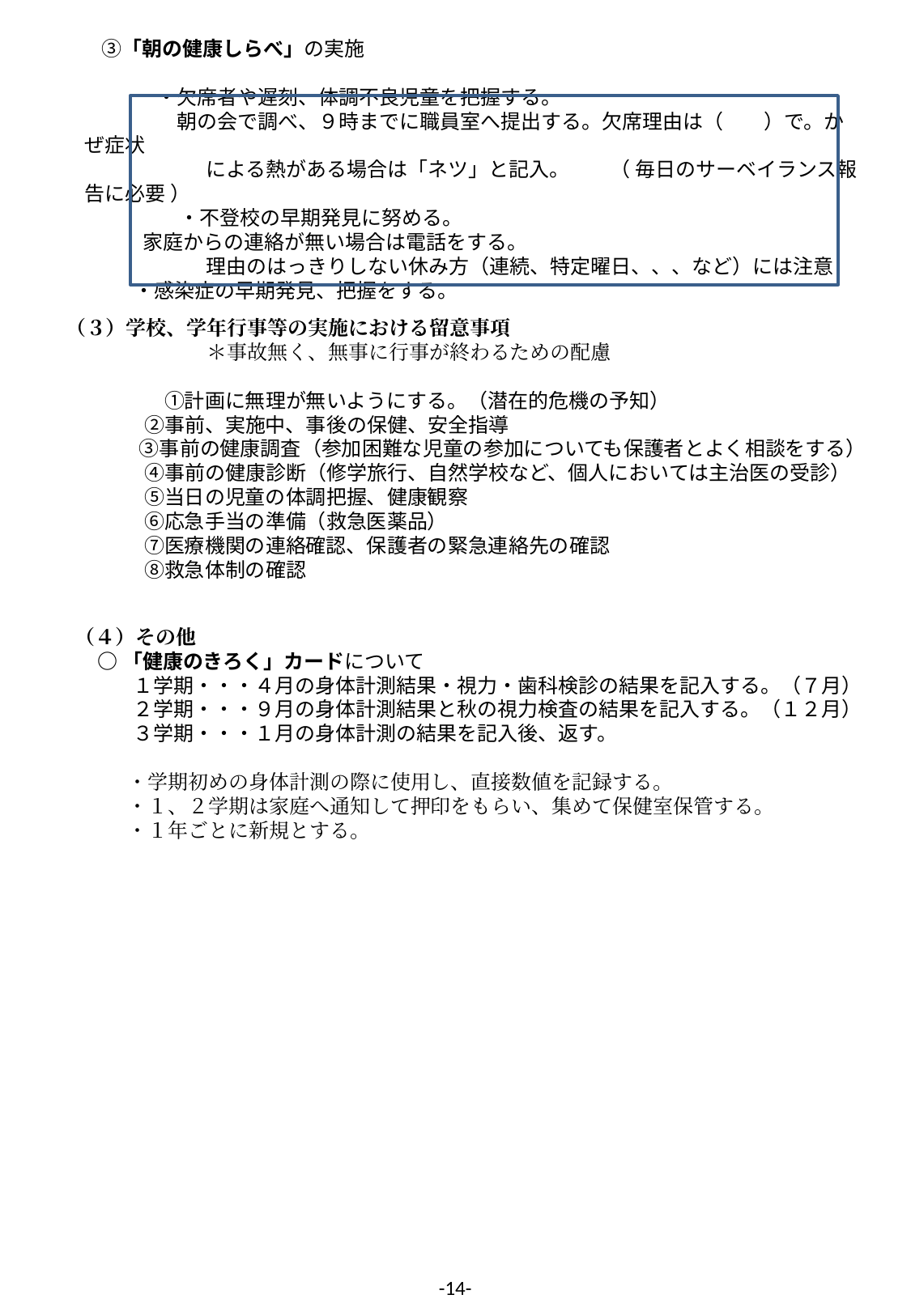

③「朝の健康しらべ」の実施

      　　・欠席者や遅刻、体調不良児童を把握する。
      　　　朝の会で調べ、９時までに職員室へ提出する。欠席理由は（　　）で。かぜ症状
　　　　　　による熱がある場合は「ネツ」と記入。　　（ 毎日のサーベイランス報告に必要 ）
  　　　　・不登校の早期発見に努める。
            家庭からの連絡が無い場合は電話をする。
　　　　　　理由のはっきりしない休み方（連続、特定曜日、、、など）には注意
          ・感染症の早期発見、把握をする。

（３）学校、学年行事等の実施における留意事項
　　　　　　　＊事故無く、無事に行事が終わるための配慮

   　           ①計画に無理が無いようにする。（潜在的危機の予知）
    　        ②事前、実施中、事後の保健、安全指導
　            ③事前の健康調査（参加困難な児童の参加についても保護者とよく相談をする）
            　④事前の健康診断（修学旅行、自然学校など、個人においては主治医の受診）
   　         ⑤当日の児童の体調把握、健康観察
   　         ⑥応急手当の準備（救急医薬品）
   　         ⑦医療機関の連絡確認、保護者の緊急連絡先の確認
   　         ⑧救急体制の確認

（４）その他
     ○「健康のきろく」カードについて
            １学期・・・４月の身体計測結果・視力・歯科検診の結果を記入する。（７月）
            ２学期・・・９月の身体計測結果と秋の視力検査の結果を記入する。（１２月）
            ３学期・・・１月の身体計測の結果を記入後、返す。

         ・学期初めの身体計測の際に使用し、直接数値を記録する。
         ・１、２学期は家庭へ通知して押印をもらい、集めて保健室保管する。
         ・１年ごとに新規とする。
-14-